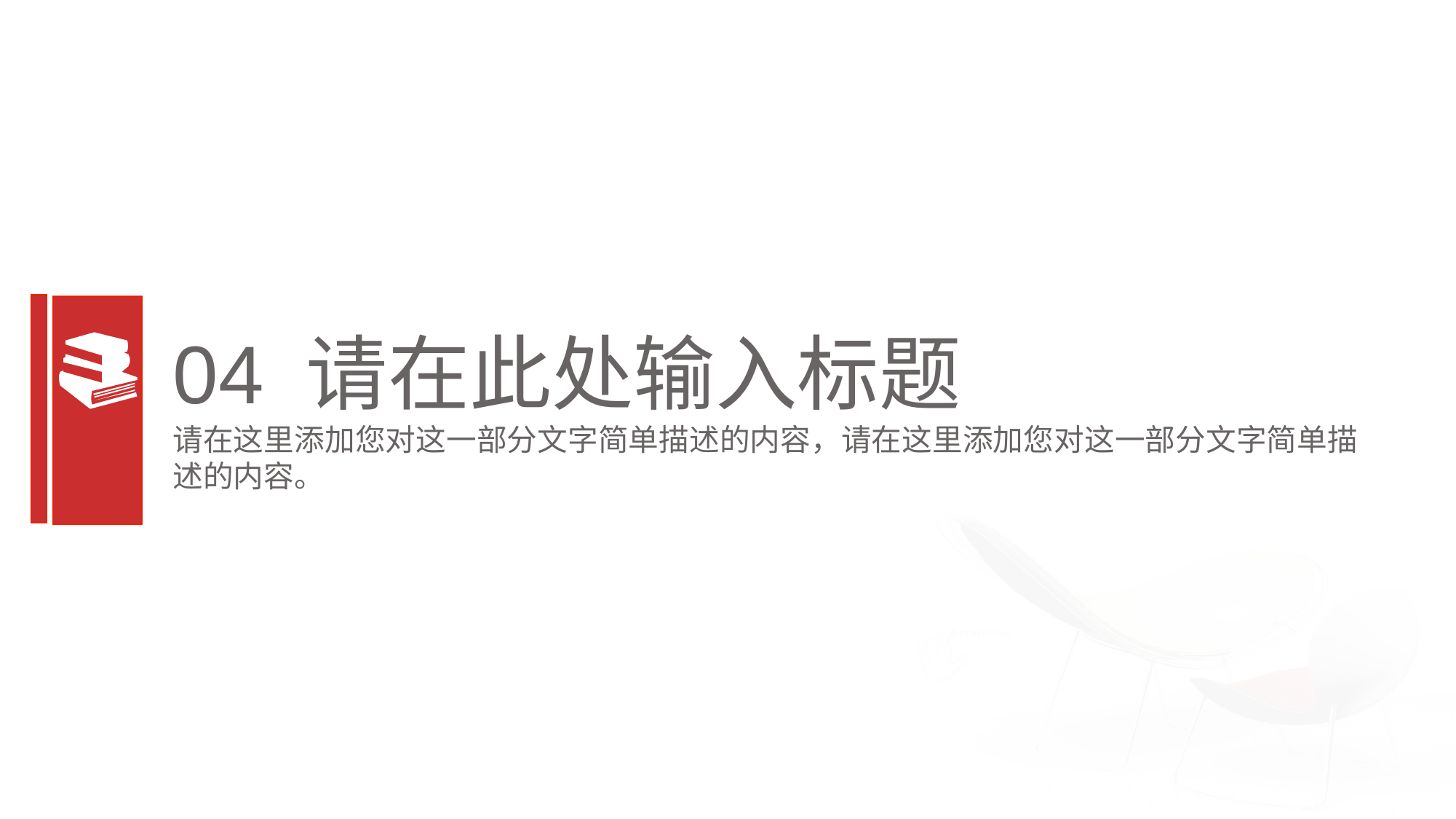

04 请在此处输入标题
请在这里添加您对这一部分文字简单描述的内容，请在这里添加您对这一部分文字简单描述的内容。